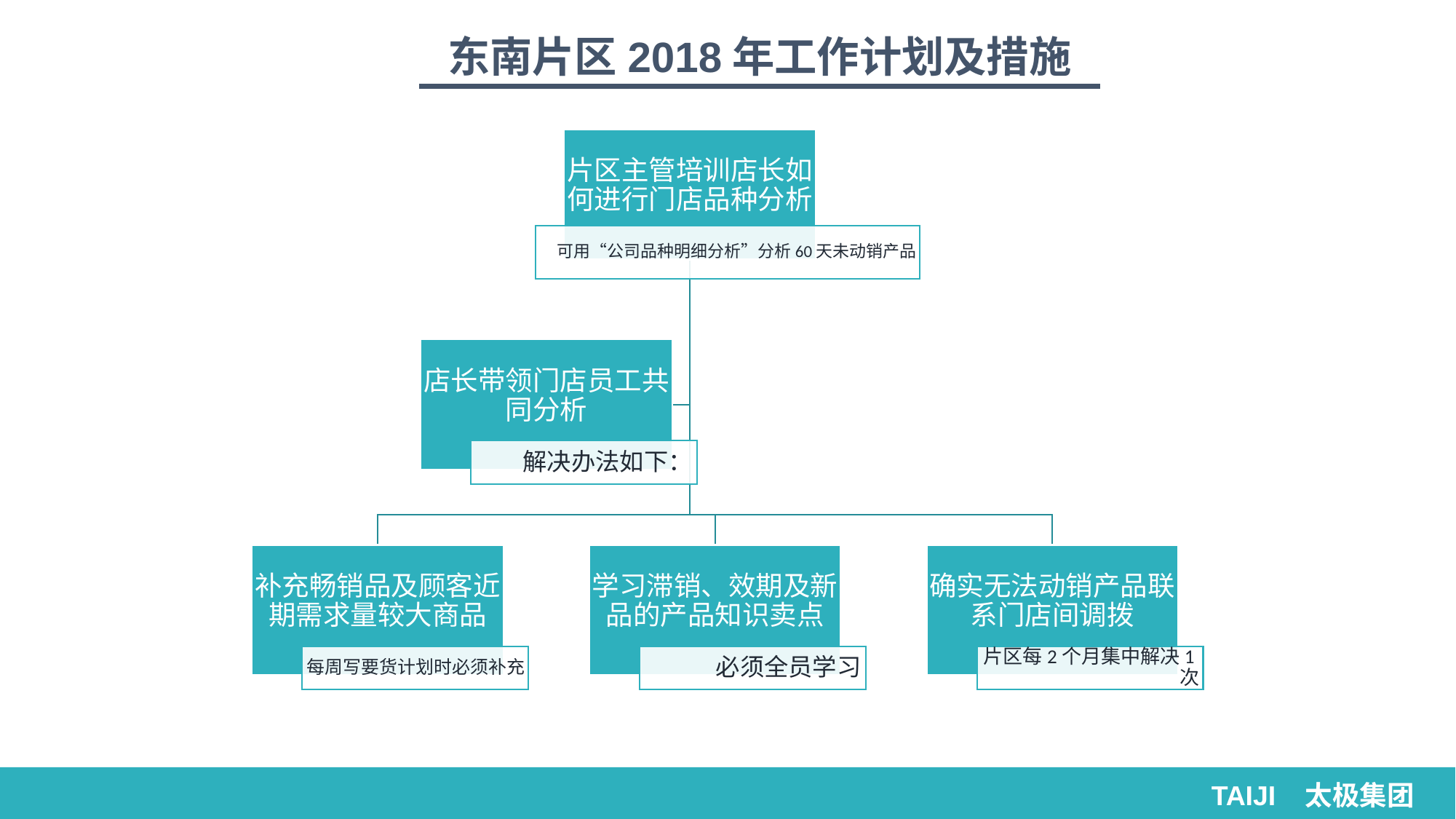

东南片区2018年工作计划及措施

片区主管培训店长如何进行门店品种分析
可用“公司品种明细分析”分析60天未动销产品
补充畅销品及顾客近期需求量较大商品
每周写要货计划时必须补充
学习滞销、效期及新品的产品知识卖点
必须全员学习
确实无法动销产品联系门店间调拨
片区每2个月集中解决1次
店长带领门店员工共同分析
解决办法如下：

TAIJI   太极集团